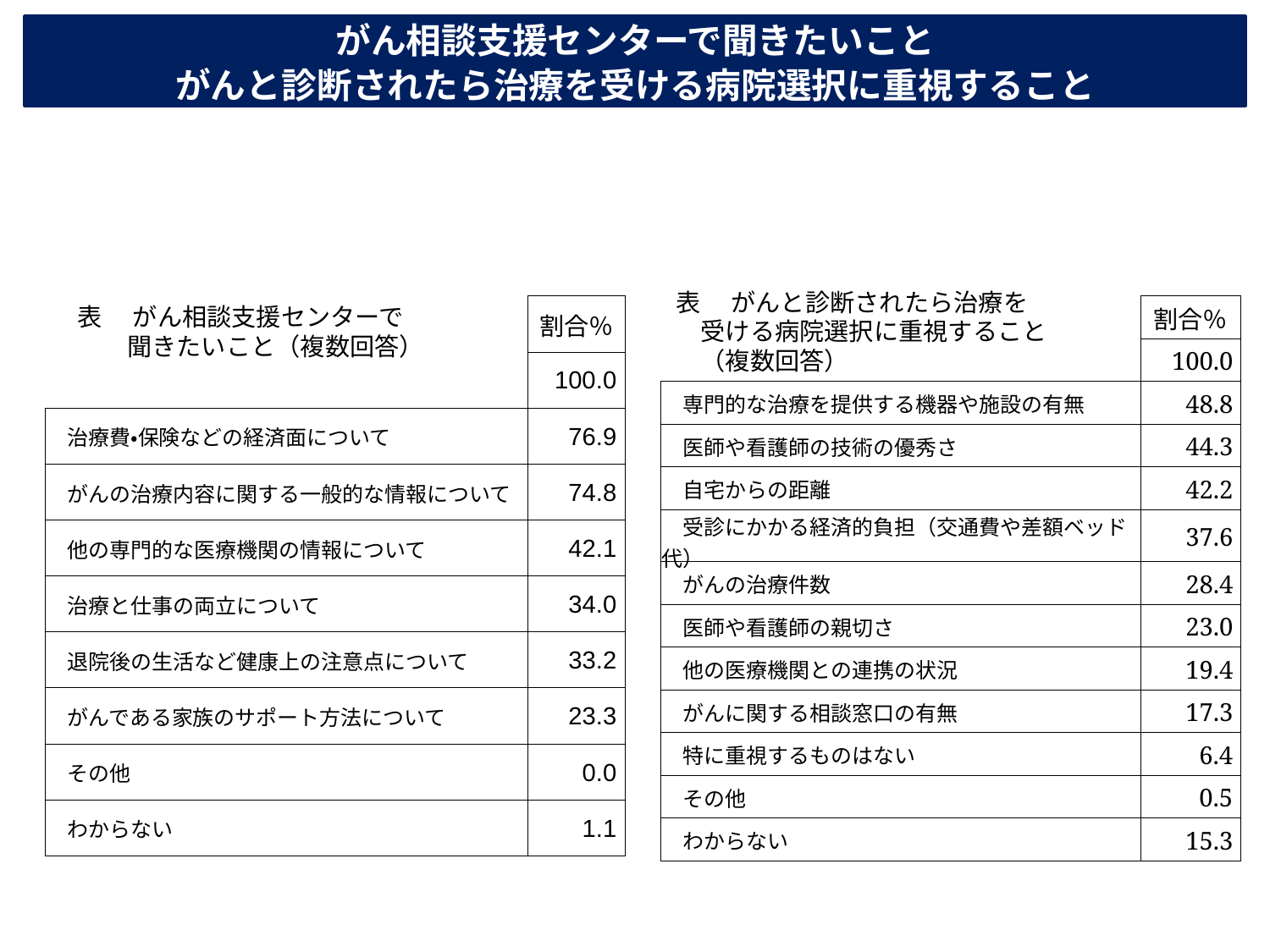

がん相談支援センターで聞きたいこと
がんと診断されたら治療を受ける病院選択に重視すること
表 　がんと診断されたら治療を
　受ける病院選択に重視すること
　（複数回答）
表 　がん相談支援センターで
　　聞きたいこと（複数回答）
|  | 割合％ |
| --- | --- |
|  | 100.0 |
| 専門的な治療を提供する機器や施設の有無 | 48.8 |
| 医師や看護師の技術の優秀さ | 44.3 |
| 自宅からの距離 | 42.2 |
| 受診にかかる経済的負担（交通費や差額ベッド代） | 37.6 |
| がんの治療件数 | 28.4 |
| 医師や看護師の親切さ | 23.0 |
| 他の医療機関との連携の状況 | 19.4 |
| がんに関する相談窓口の有無 | 17.3 |
| 特に重視するものはない | 6.4 |
| その他 | 0.5 |
| わからない | 15.3 |
|  | 割合％ |
| --- | --- |
|  | 100.0 |
| 治療費・保険などの経済面について | 76.9 |
| がんの治療内容に関する一般的な情報について | 74.8 |
| 他の専門的な医療機関の情報について | 42.1 |
| 治療と仕事の両立について | 34.0 |
| 退院後の生活など健康上の注意点について | 33.2 |
| がんである家族のサポート方法について | 23.3 |
| その他 | 0.0 |
| わからない | 1.1 |